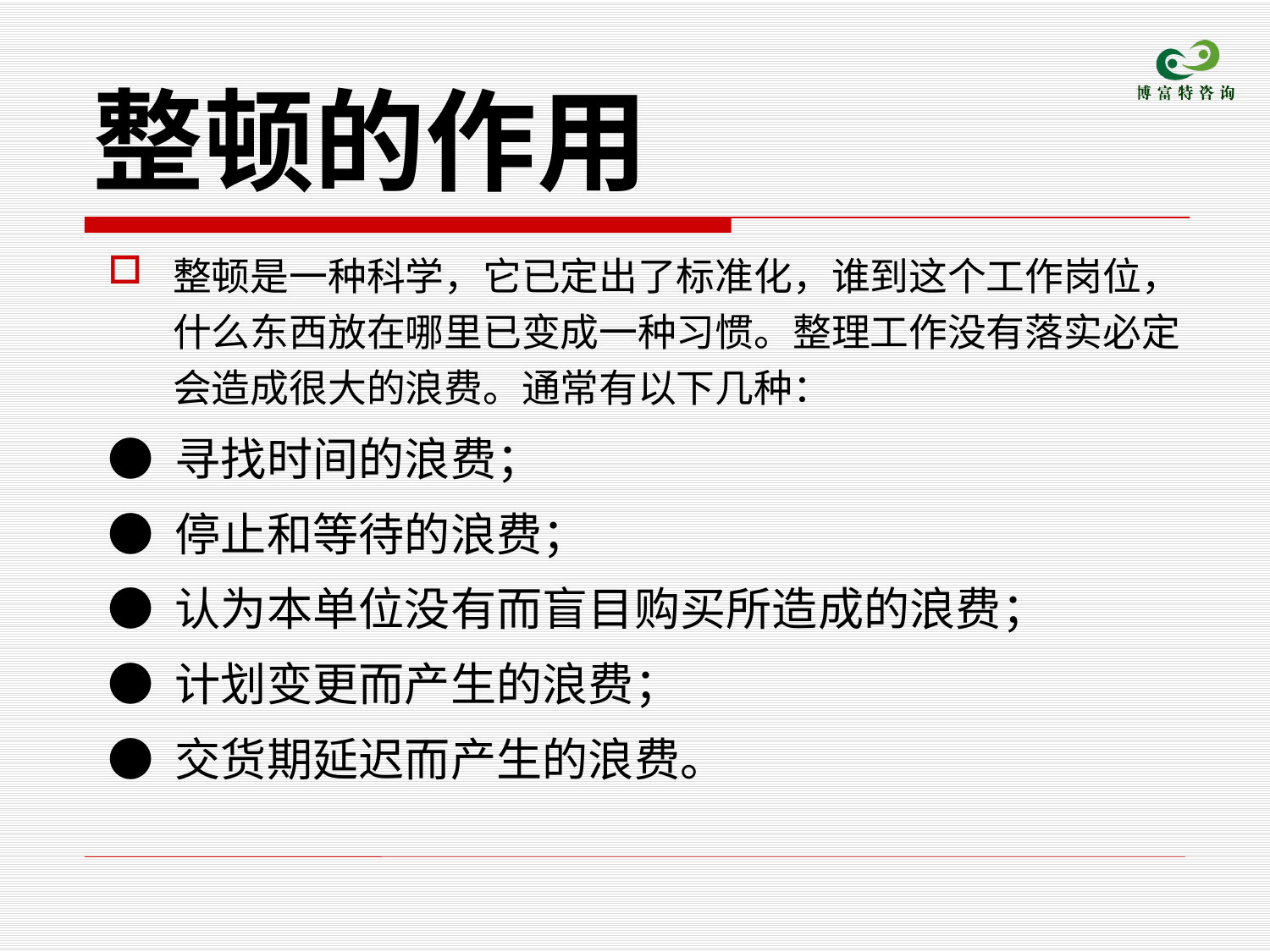

# 整顿的作用
整顿是一种科学，它已定出了标准化，谁到这个工作岗位，什么东西放在哪里已变成一种习惯。整理工作没有落实必定会造成很大的浪费。通常有以下几种：
● 寻找时间的浪费；
● 停止和等待的浪费；
● 认为本单位没有而盲目购买所造成的浪费；
● 计划变更而产生的浪费；
● 交货期延迟而产生的浪费。
136